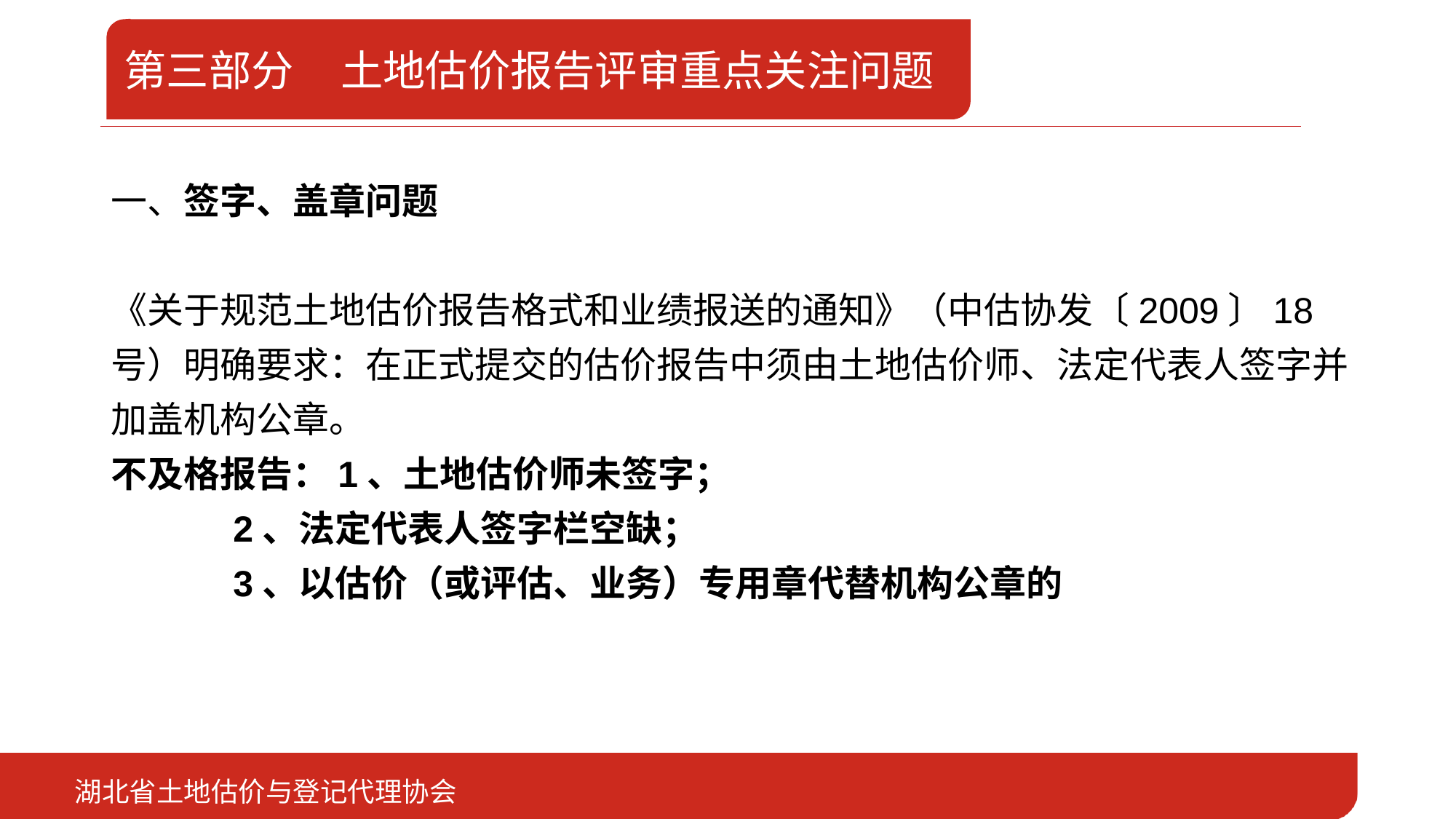

第三部分     土地估价报告评审重点关注问题
# 三、预购商品房抵押
一、签字、盖章问题

《关于规范土地估价报告格式和业绩报送的通知》（中估协发〔2009〕18号）明确要求：在正式提交的估价报告中须由土地估价师、法定代表人签字并加盖机构公章。
不及格报告：1、土地估价师未签字；
            2、法定代表人签字栏空缺；
            3、以估价（或评估、业务）专用章代替机构公章的

5